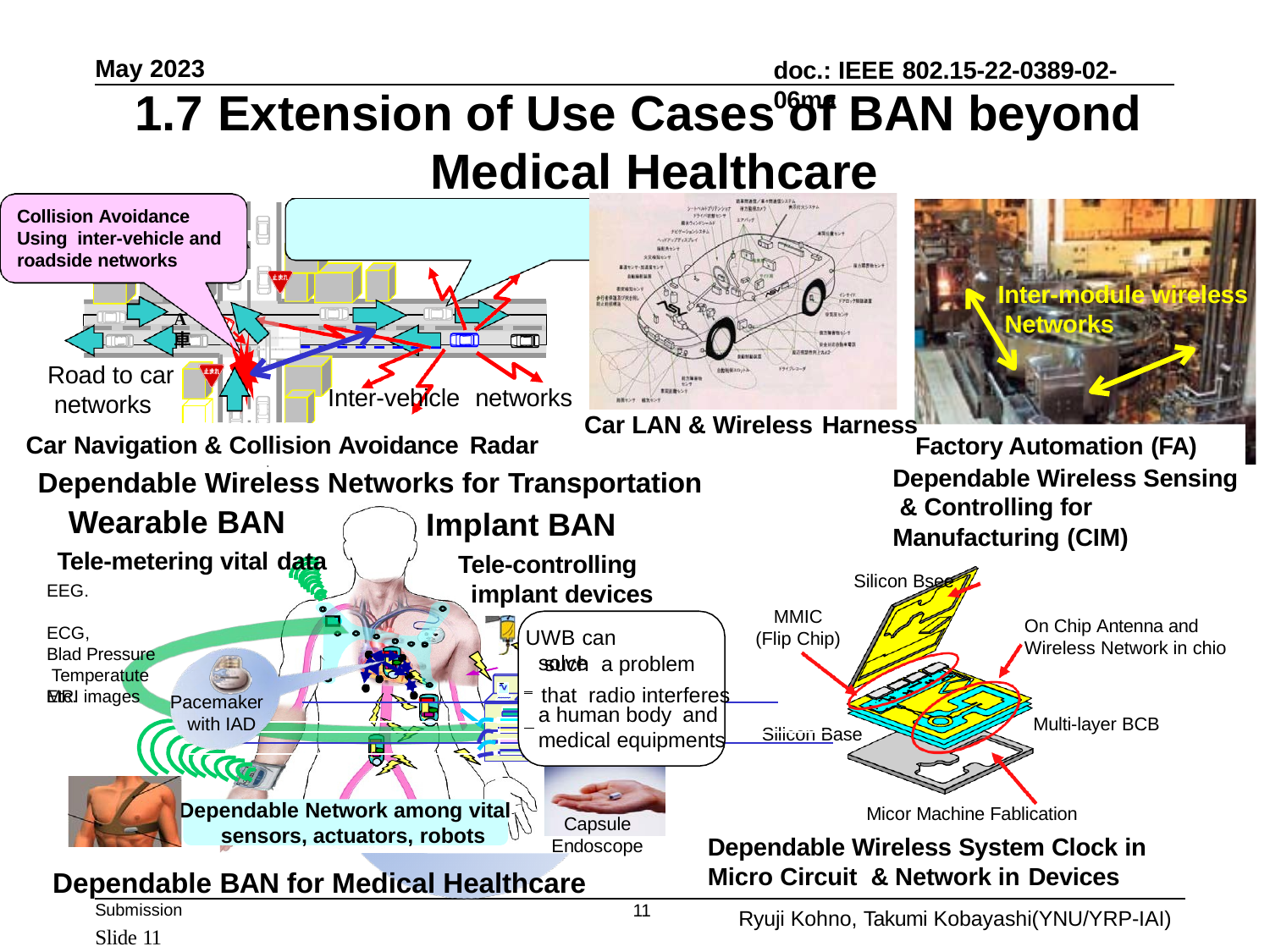

May 2023
doc.: IEEE 802.15-22-0389-02-06ma
1.7 Extension of Use Cases of BAN beyond  Medical Healthcare

Collision Avoidance
Collision Avoidance and safe  driving by inter-vehicle networks
Using  inter-vehicle and
roadside networks

Inter-module wireless  Networks

A車

Road to car  networks

Inter-vehicle  networks

Car LAN & Wireless Harness

Car Navigation & Collision Avoidance Radar
Factory Automation (FA)
Dependable Wireless Sensing  & Controlling for  Manufacturing (CIM)
Silicon Bsee
Dependable Wireless Networks for Transportation
Wearable BAN
Tele-metering vital data
EEG.  ECG,
Blad Pressure  Temperatute  MRI images
Implant BAN
Tele-controlling  implant devices
UWB can solve

MMIC
(Flip Chip)

On Chip Antenna and  Wireless Network in chio

such  a problem

    that  radio interferes

Etc.

Pacemaker  with IAD

a human body and

medical equipments

Multi-layer BCB

Silicon Base

Dependable Network among vital  sensors, actuators, robots

Micor Machine Fablication
Dependable Wireless System Clock in  Micro Circuit  & Network in Devices
Capsule  Endoscope
Dependable BAN for Medical Healthcare
Submission	Slide 11
11

Ryuji Kohno, Takumi Kobayashi(YNU/YRP-IAI)